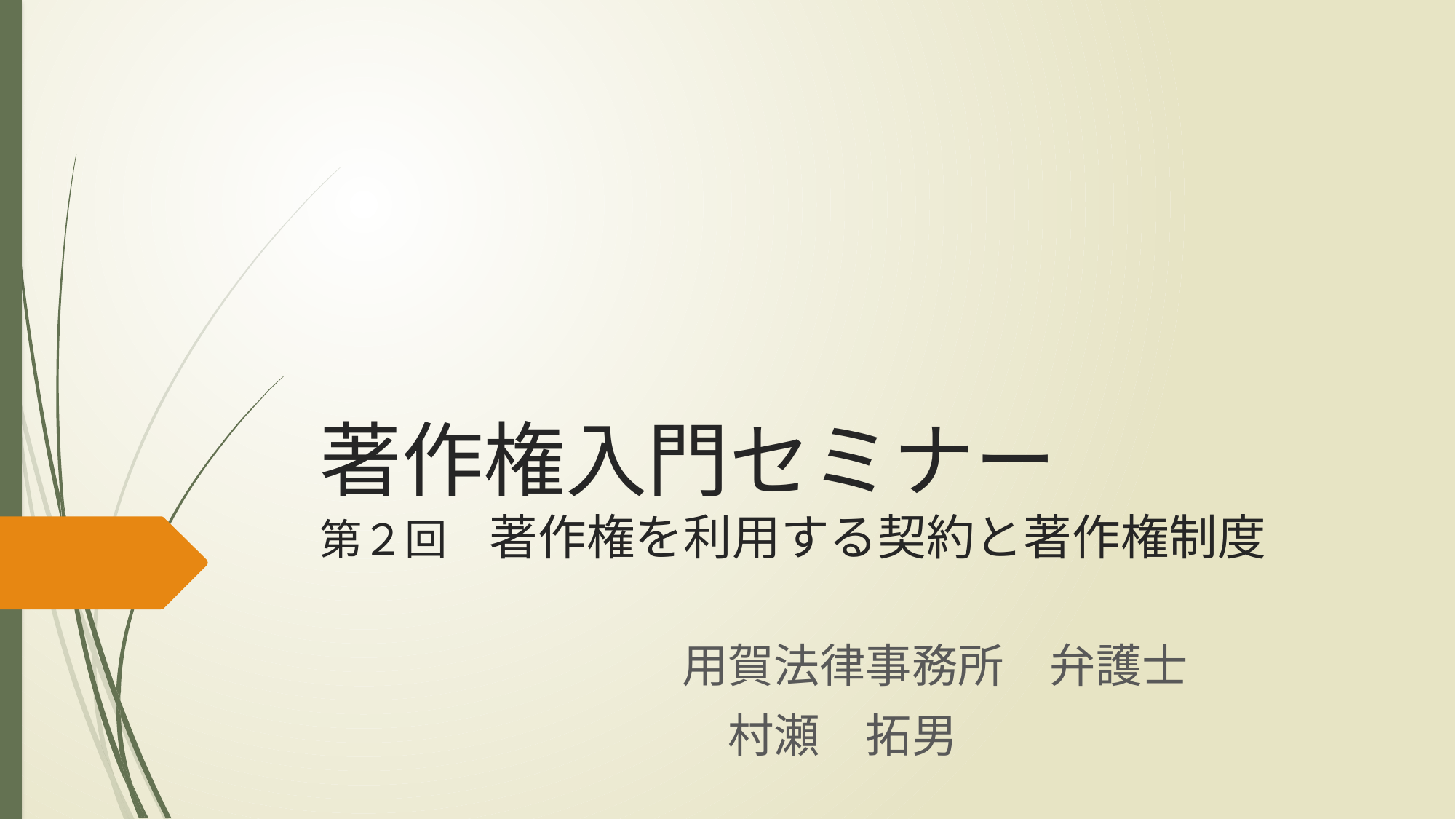

# 著作権入門セミナー 第２回　著作権を利用する契約と著作権制度

用賀法律事務所　弁護士
　村瀬　拓男